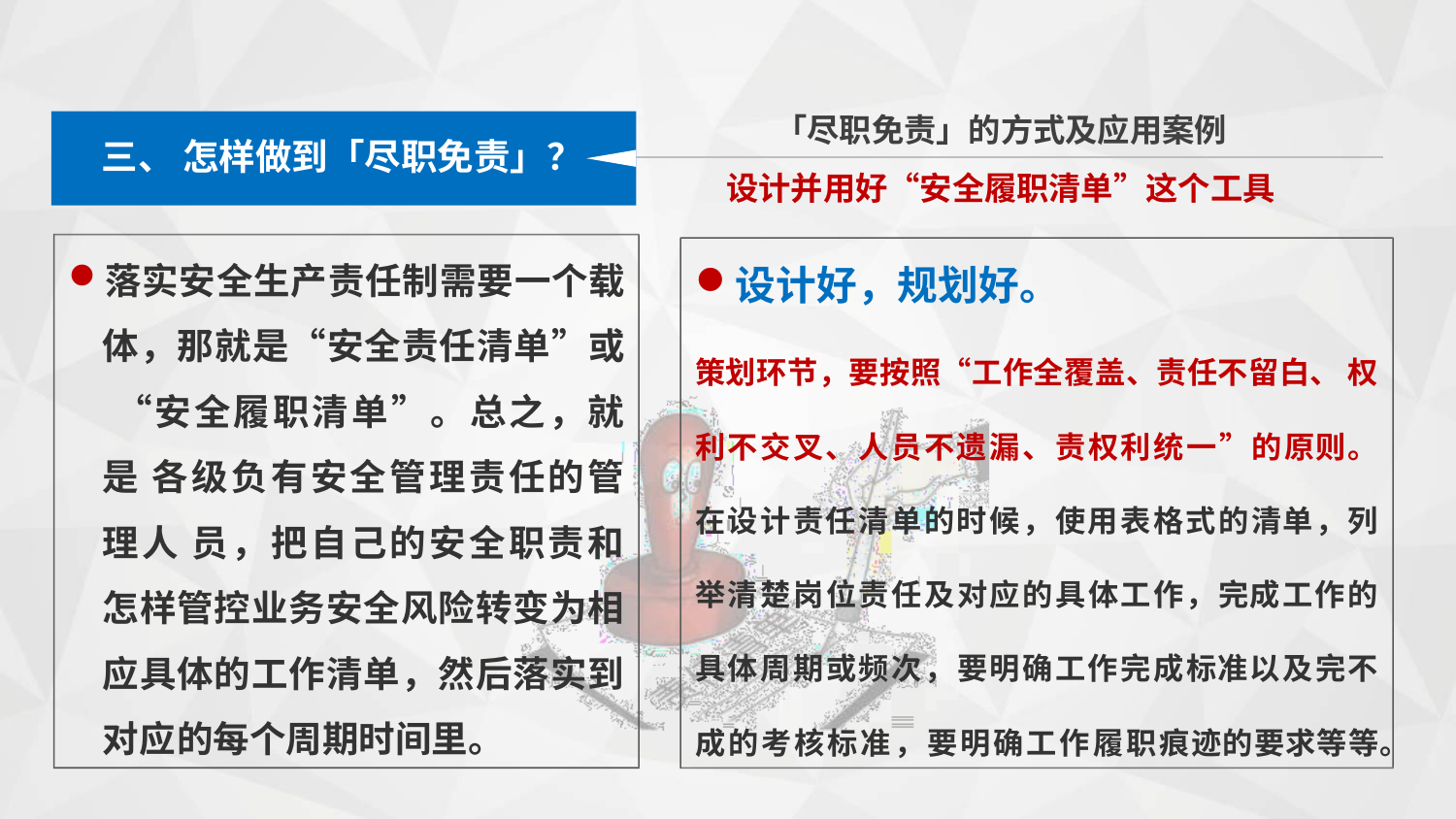

「尽职免责」的方式及应用案例
# 三、 怎样做到「尽职免责」？

设计并用好“安全履职清单”这个工具

设计好，规划好。
策划环节，要按照“工作全覆盖、责任不留白、 权利不交叉、人员不遗漏、责权利统一”的原则。在设计责任清单的时候，使用表格式的清单，列举清楚岗位责任及对应的具体工作，完成工作的具体周期或频次，要明确工作完成标准以及完不成的考核标准，要明确工作履职痕迹的要求等等。

落实安全生产责任制需要一个载 体，那就是“安全责任清单”或  “安全履职清单”。总之，就是 各级负有安全管理责任的管理人 员，把自己的安全职责和怎样管控业务安全风险转变为相应具体的工作清单，然后落实到对应的每个周期时间里。